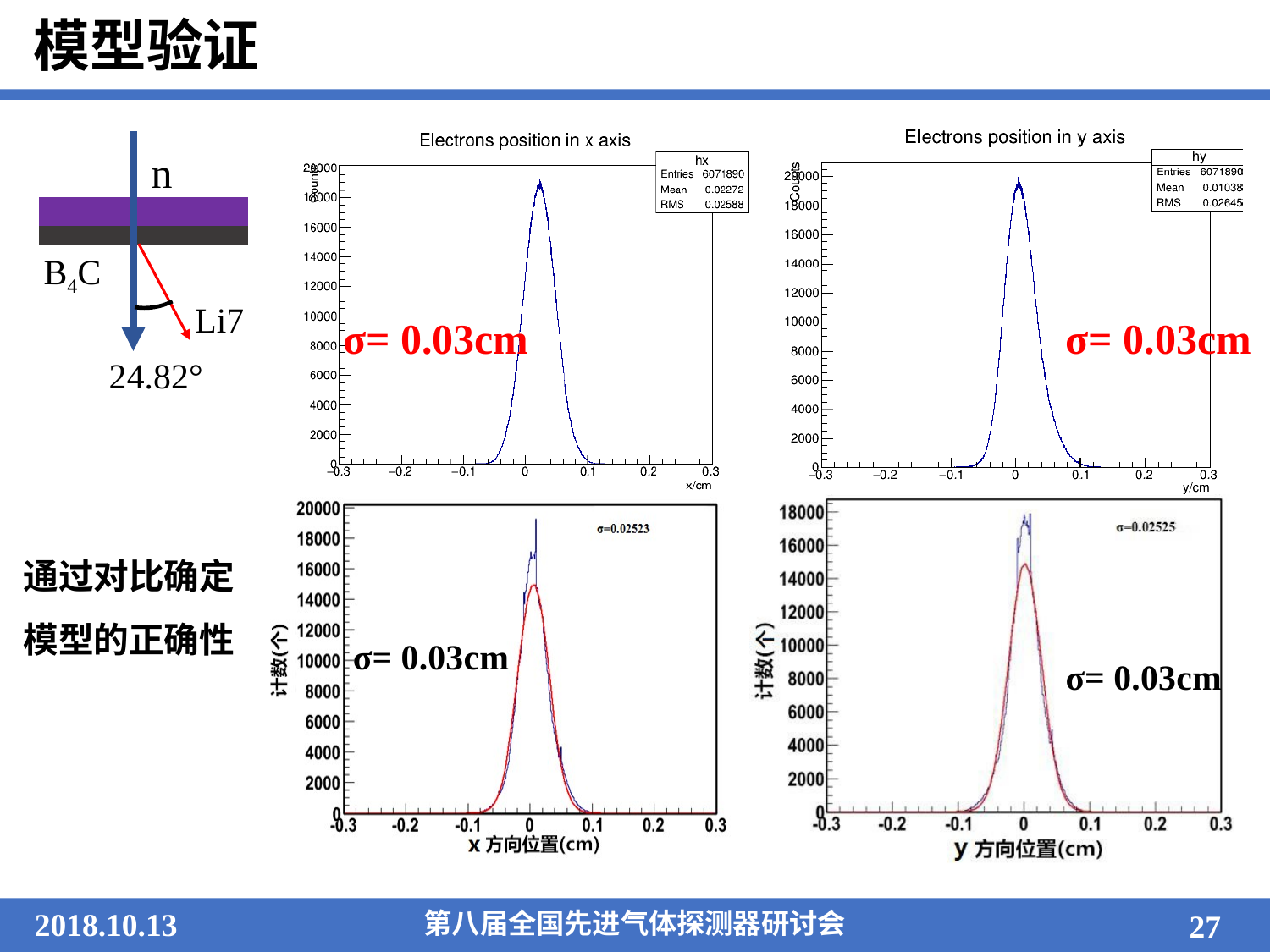

模型验证

σ= 0.03cm
σ= 0.03cm

σ= 0.03cm
σ= 0.03cm
n

B4C
Li7
24.82°
通过对比确定模型的正确性